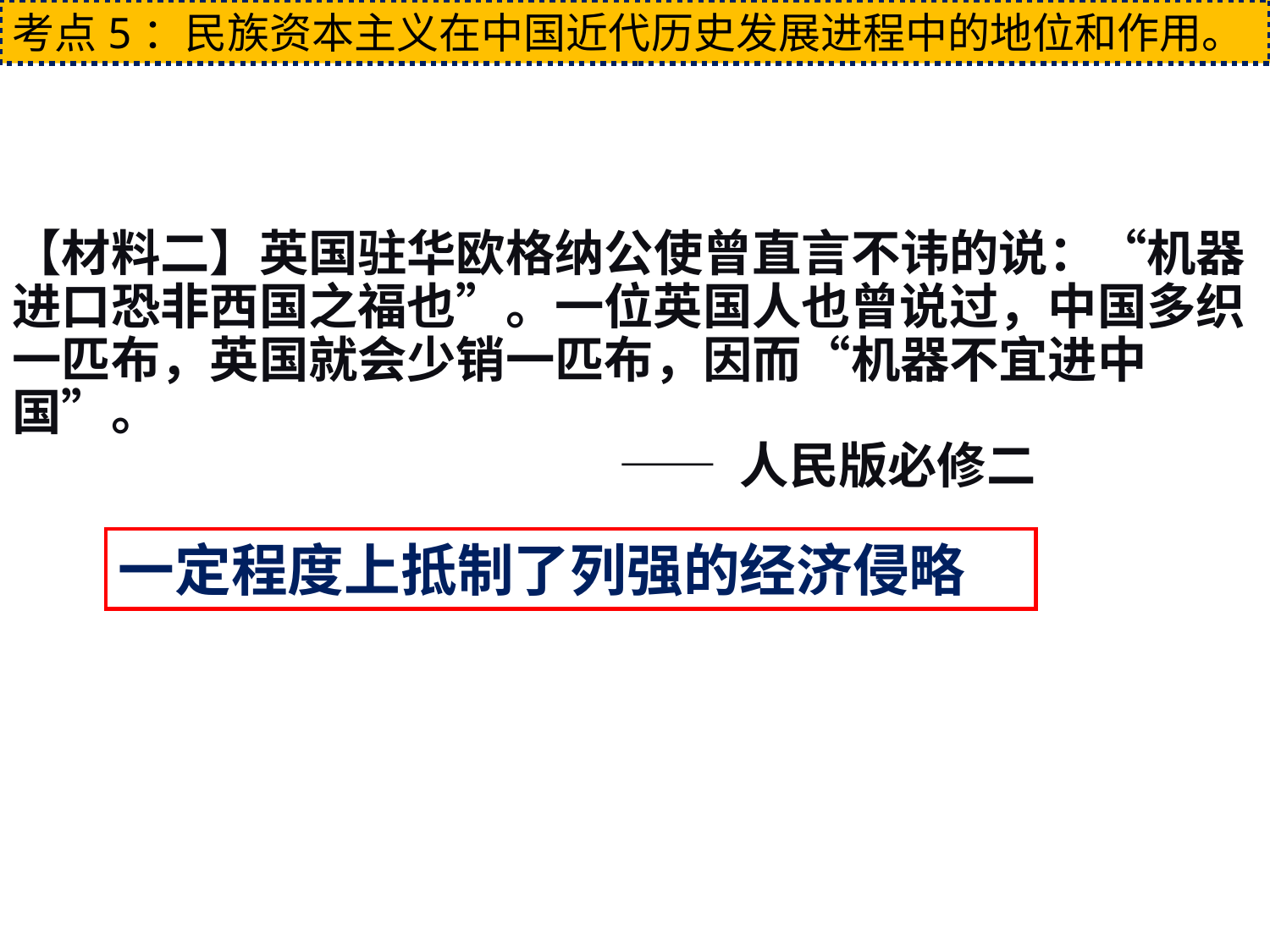

考点5：民族资本主义在中国近代历史发展进程中的地位和作用。
【材料二】英国驻华欧格纳公使曾直言不讳的说：“机器进口恐非西国之福也”。一位英国人也曾说过，中国多织一匹布，英国就会少销一匹布，因而“机器不宜进中国”。
                                                      —— 人民版必修二
一定程度上抵制了列强的经济侵略